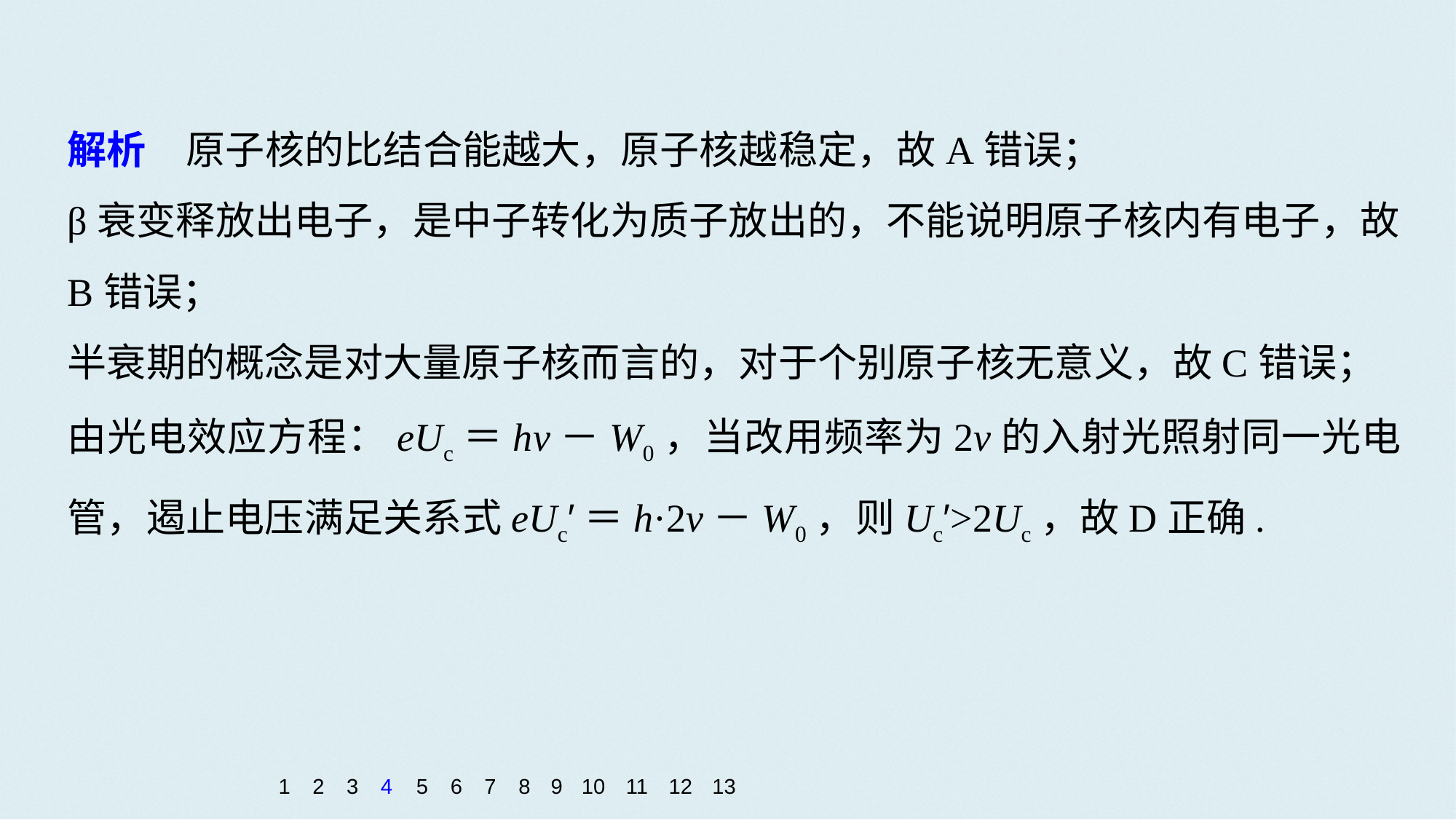

解析　原子核的比结合能越大，原子核越稳定，故A错误；
β衰变释放出电子，是中子转化为质子放出的，不能说明原子核内有电子，故B错误；
半衰期的概念是对大量原子核而言的，对于个别原子核无意义，故C错误；
由光电效应方程：eUc＝hν－W0，当改用频率为2ν的入射光照射同一光电管，遏止电压满足关系式eUc′＝h·2ν－W0，则Uc′>2Uc，故D正确.
1
2
3
4
5
6
7
8
9
10
11
12
13